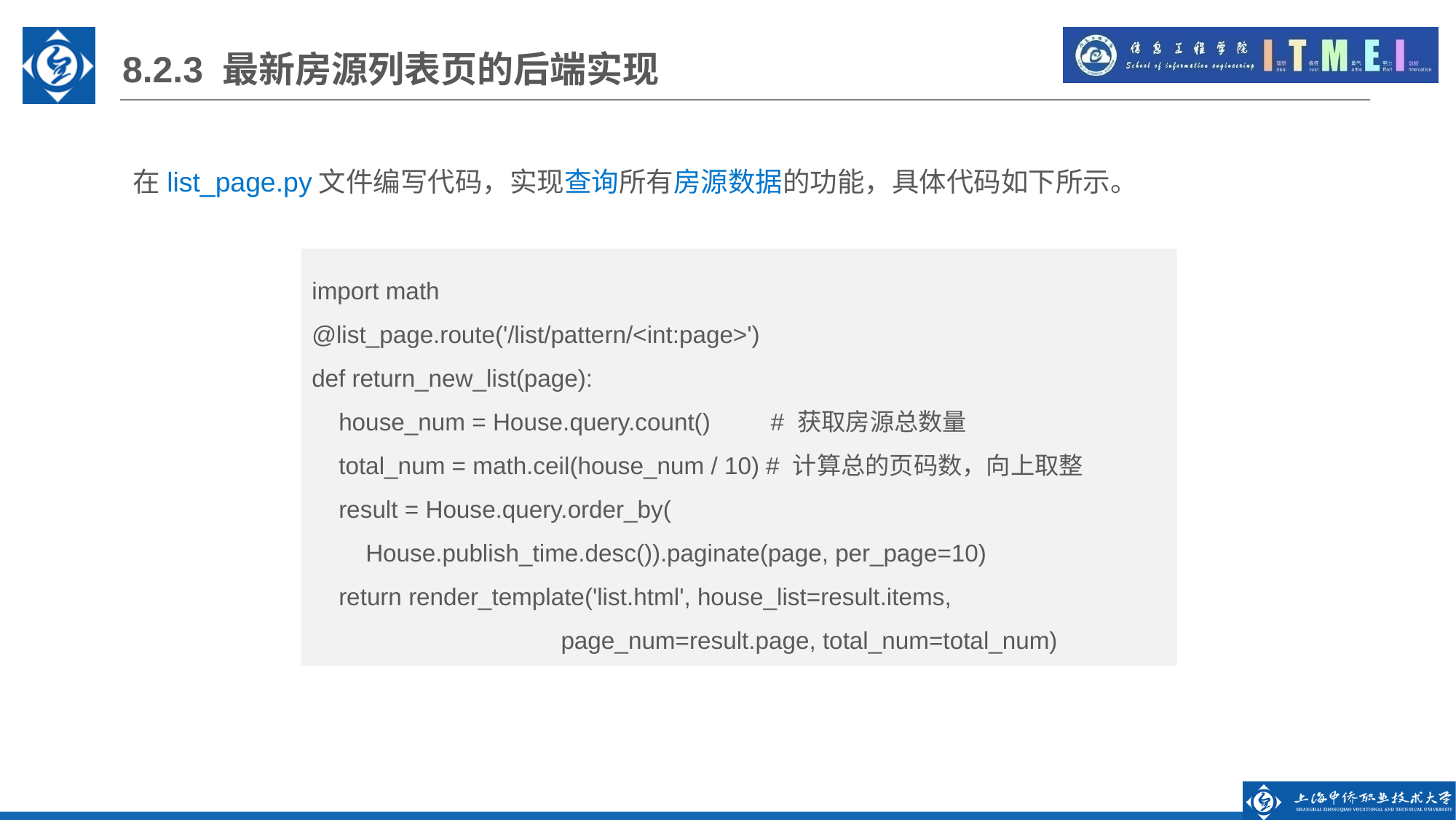

8.2.3 最新房源列表页的后端实现
在list_page.py文件编写代码，实现查询所有房源数据的功能，具体代码如下所示。
import math
@list_page.route('/list/pattern/<int:page>')
def return_new_list(page):
    house_num = House.query.count()         # 获取房源总数量
    total_num = math.ceil(house_num / 10) # 计算总的页码数，向上取整
    result = House.query.order_by(
        House.publish_time.desc()).paginate(page, per_page=10)
    return render_template('list.html', house_list=result.items,
                                     page_num=result.page, total_num=total_num)